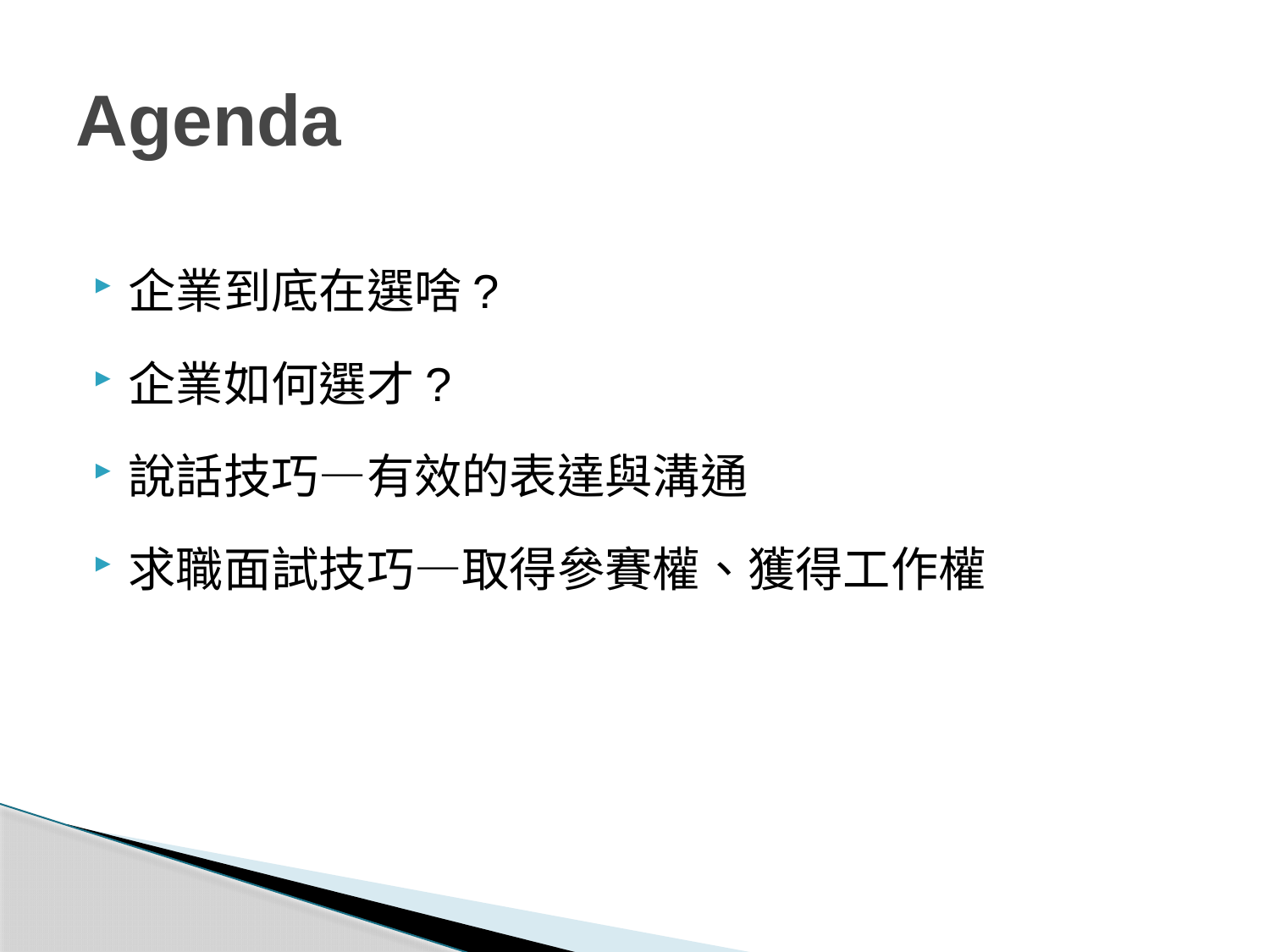

# Agenda
企業到底在選啥?
企業如何選才?
說話技巧—有效的表達與溝通
求職面試技巧—取得參賽權、獲得工作權